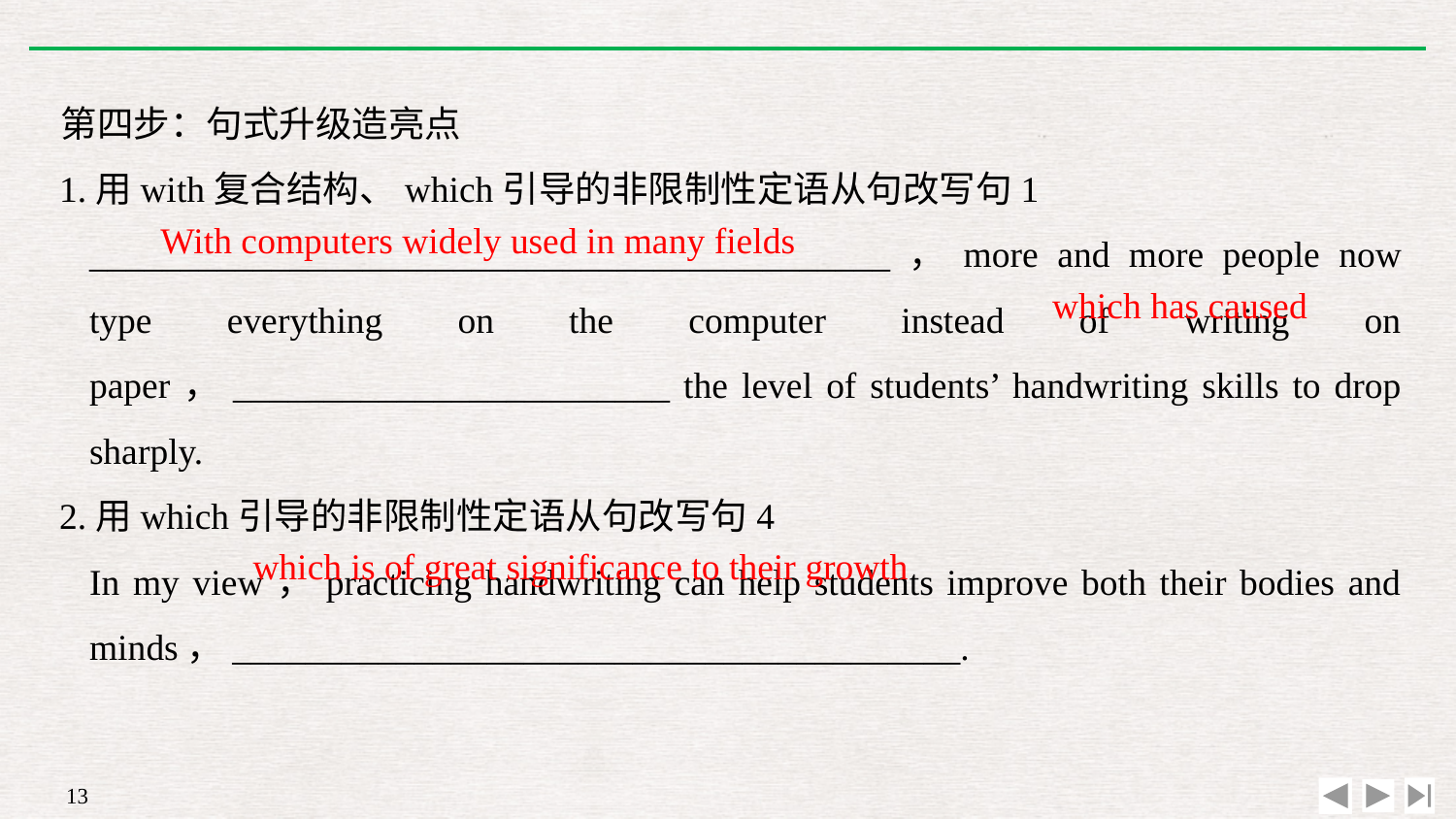

第四步：句式升级造亮点
1.用with复合结构、which引导的非限制性定语从句改写句1
	____________________________________________，more and more people now type everything on the computer instead of writing on paper，________________________ the level of students’ handwriting skills to drop sharply.
2.用which引导的非限制性定语从句改写句4
	In my view，practicing handwriting can help students improve both their bodies and minds，________________________________________.
With computers widely used in many fields
which has caused
which is of great significance to their growth